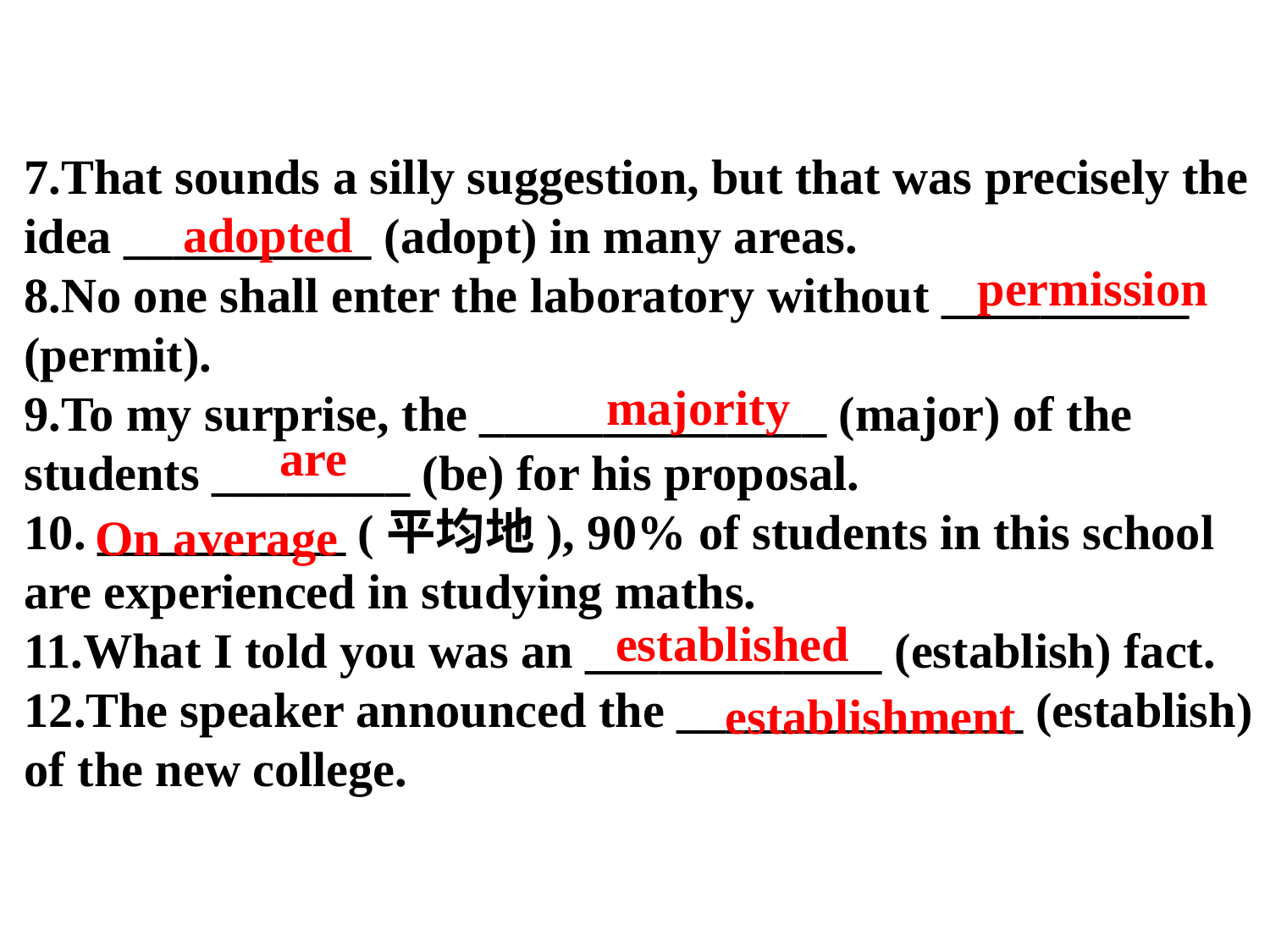

7.That sounds a silly suggestion, but that was precisely the idea __________ (adopt) in many areas.
8.No one shall enter the laboratory without __________  (permit).
9.To my surprise, the ______________ (major) of the students ________ (be) for his proposal.
10. __________ (平均地), 90% of students in this school are experienced in studying maths.
11.What I told you was an ____________ (establish) fact.
12.The speaker announced the ______________ (establish) of the new college.

adopted
permission
majority
are
On average
established
establishment